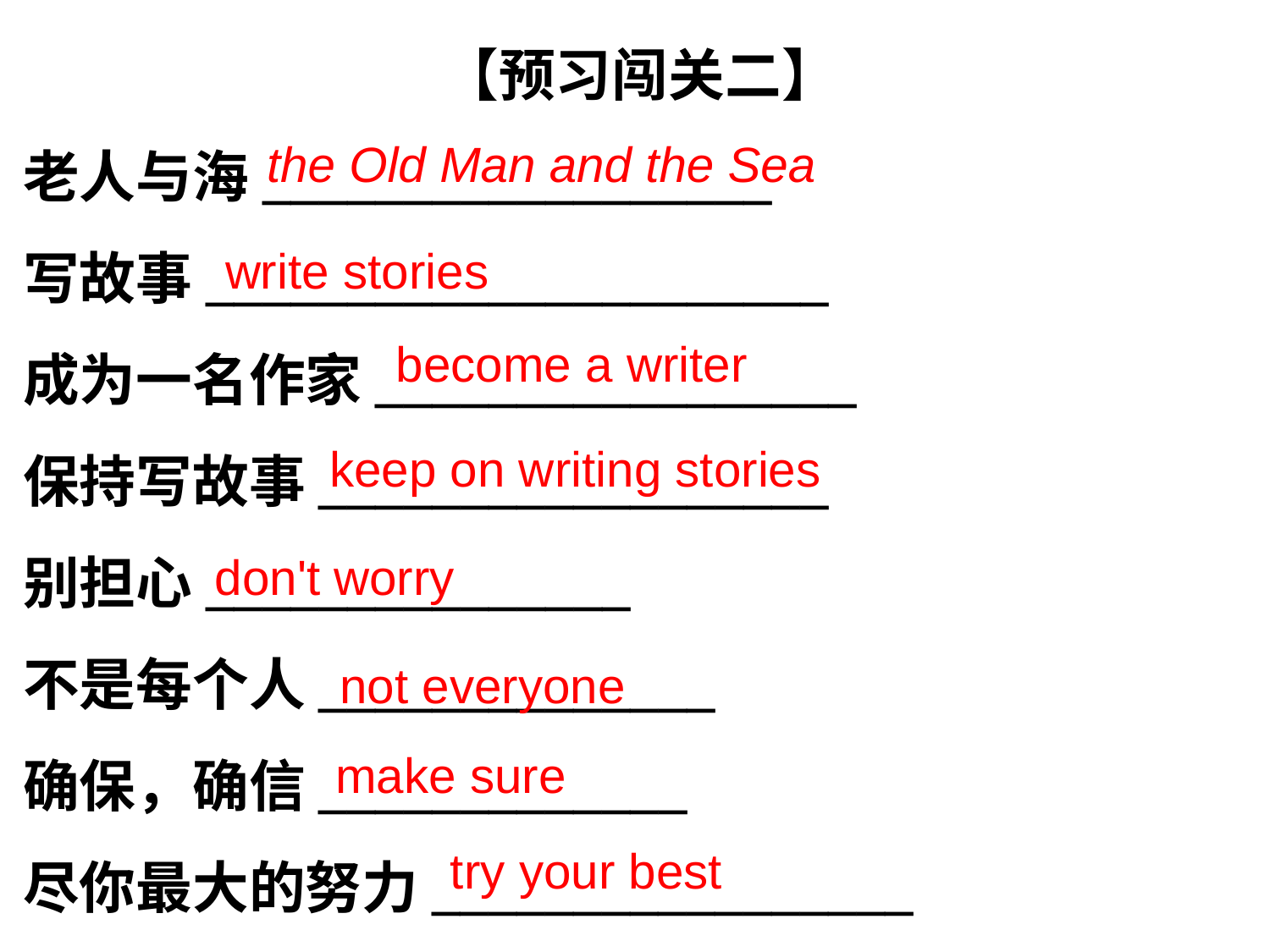

【预习闯关二】
老人与海__________________
写故事______________________
成为一名作家_________________
保持写故事__________________
别担心_______________
不是每个人______________
确保，确信_____________
尽你最大的努力_________________
the Old Man and the Sea
write stories
become a writer
keep on writing stories
don't worry
not everyone
make sure
try your best